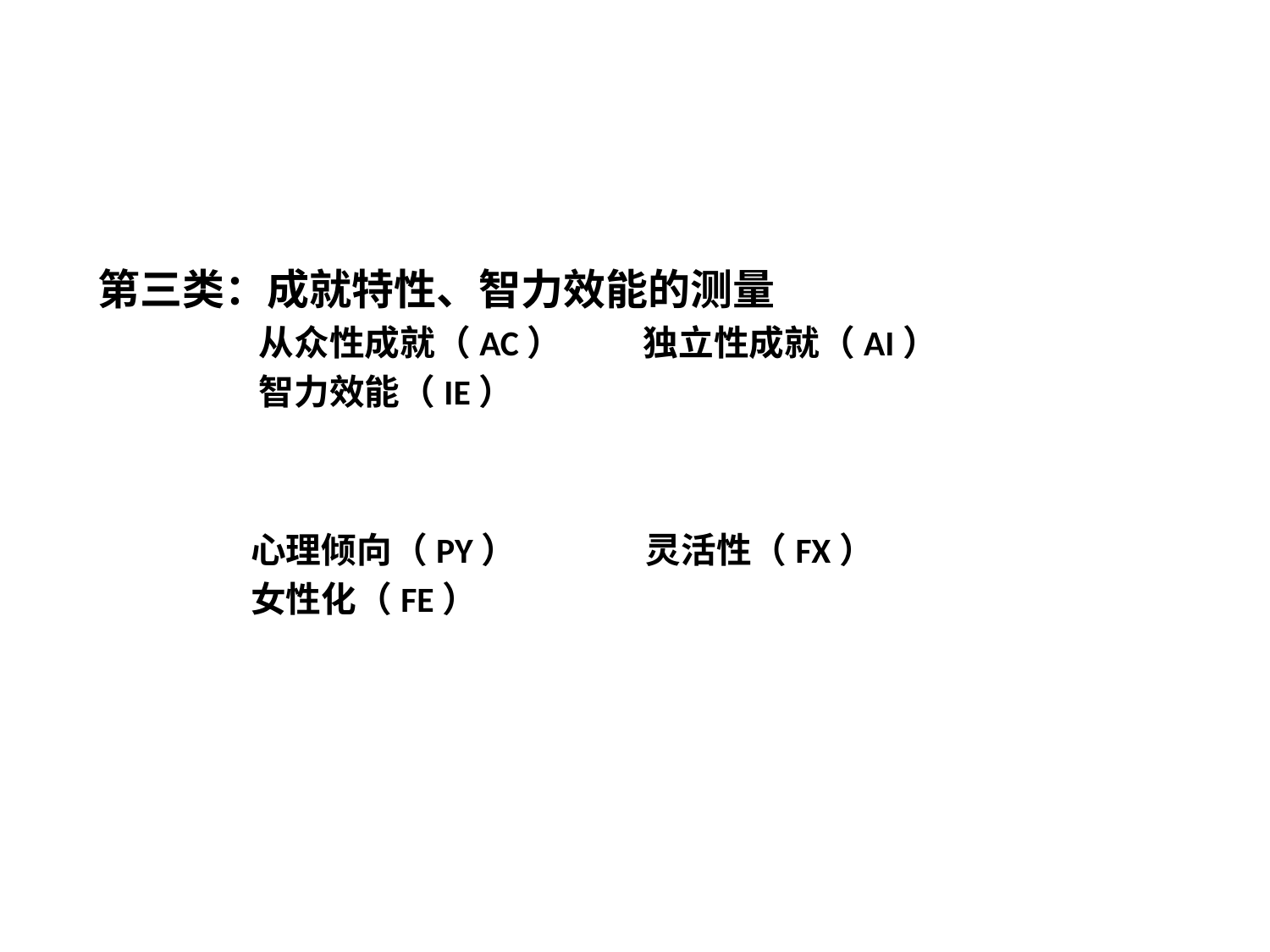

第三类：成就特性、智力效能的测量
                   从众性成就（AC）          独立性成就（AI）
                   智力效能（IE）

                  心理倾向（PY）                灵活性（FX）
                  女性化（FE）